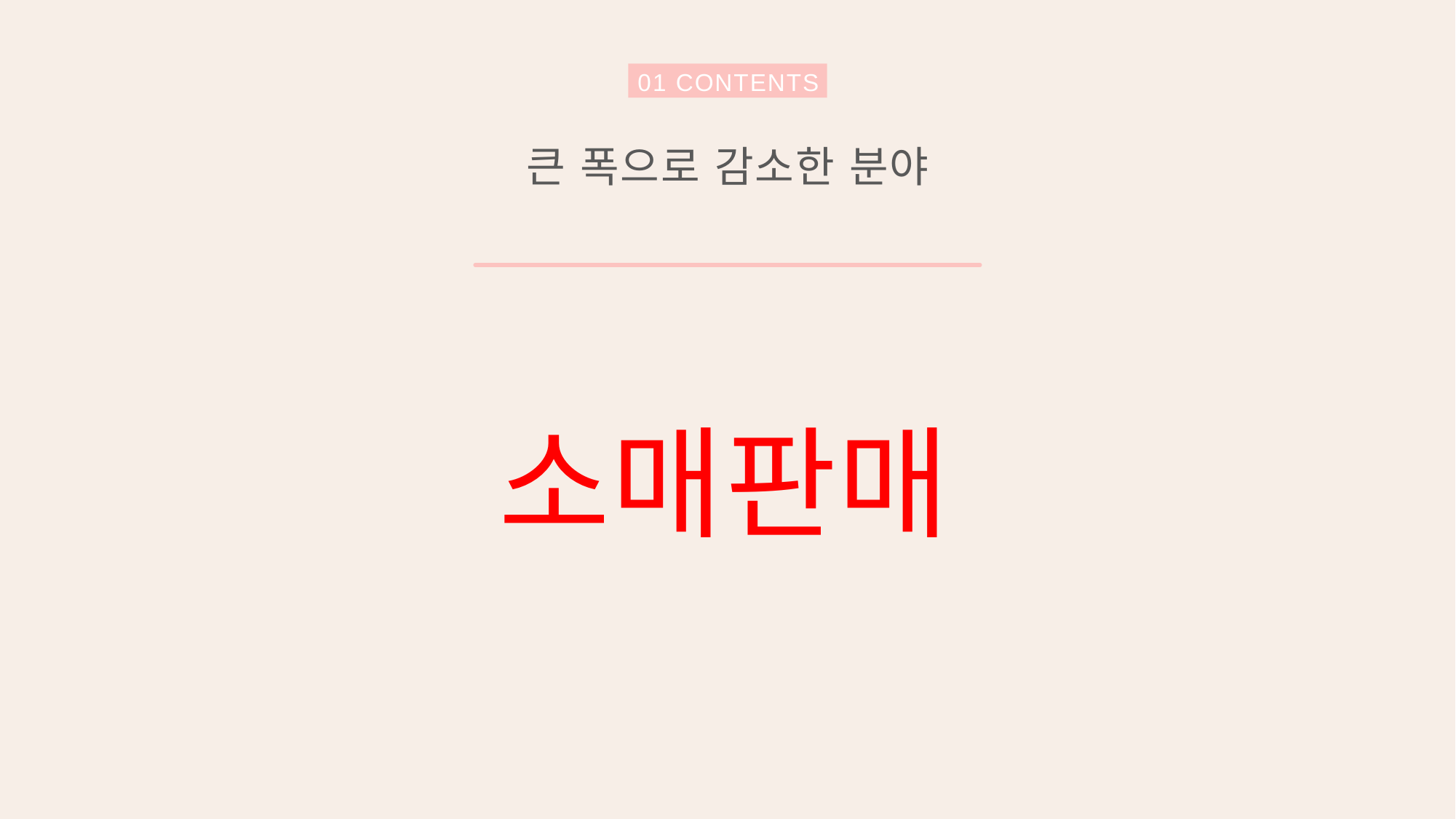

01 CONTENTS
큰 폭으로 감소한 분야
소매판매